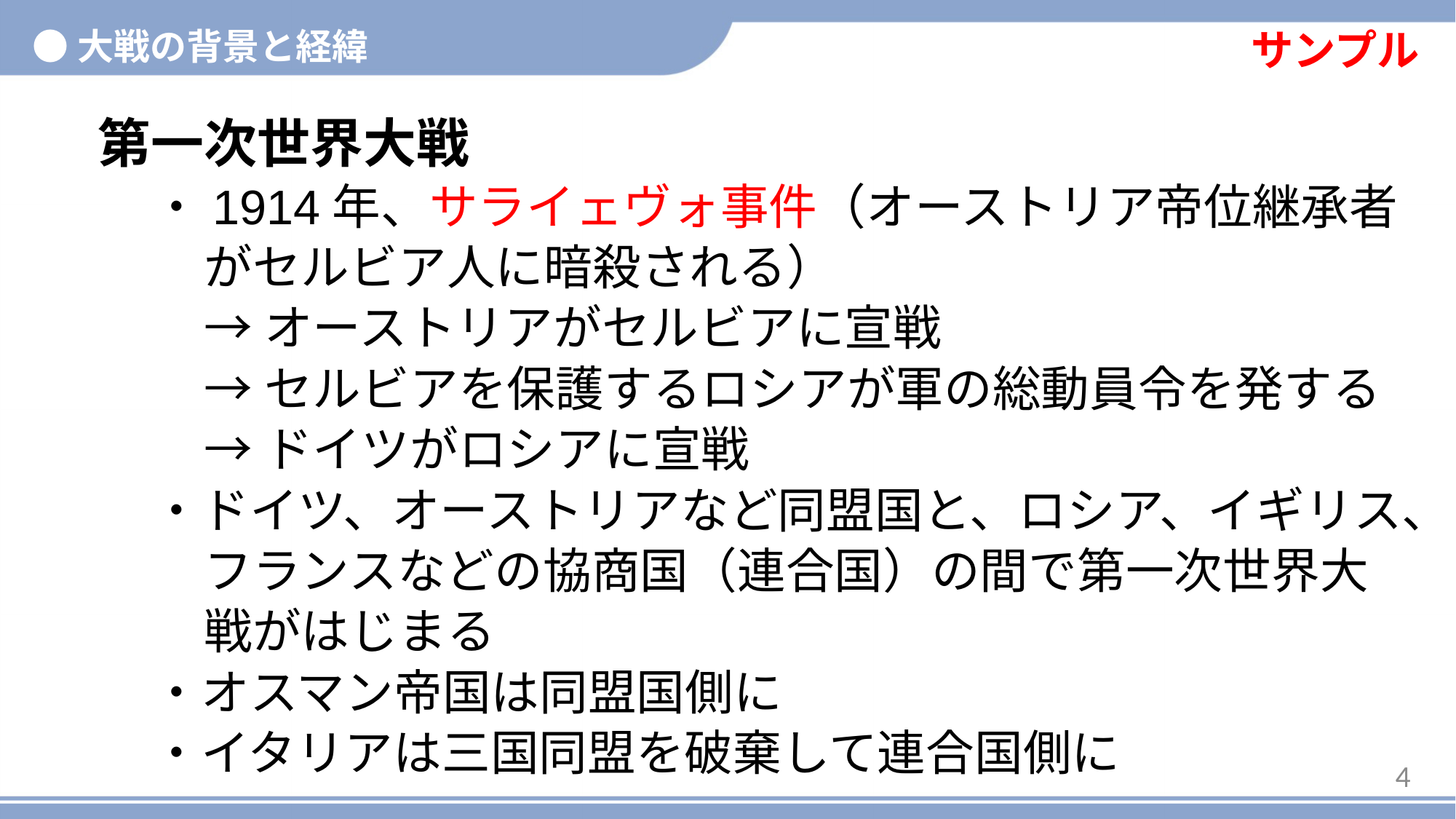

サンプル
●大戦の背景と経緯
第一次世界大戦
・1914年、サライェヴォ事件（オーストリア帝位継承者がセルビア人に暗殺される）
→オーストリアがセルビアに宣戦
→セルビアを保護するロシアが軍の総動員令を発する
→ドイツがロシアに宣戦
・ドイツ、オーストリアなど同盟国と、ロシア、イギリス、フランスなどの協商国（連合国）の間で第一次世界大戦がはじまる
・オスマン帝国は同盟国側に
・イタリアは三国同盟を破棄して連合国側に